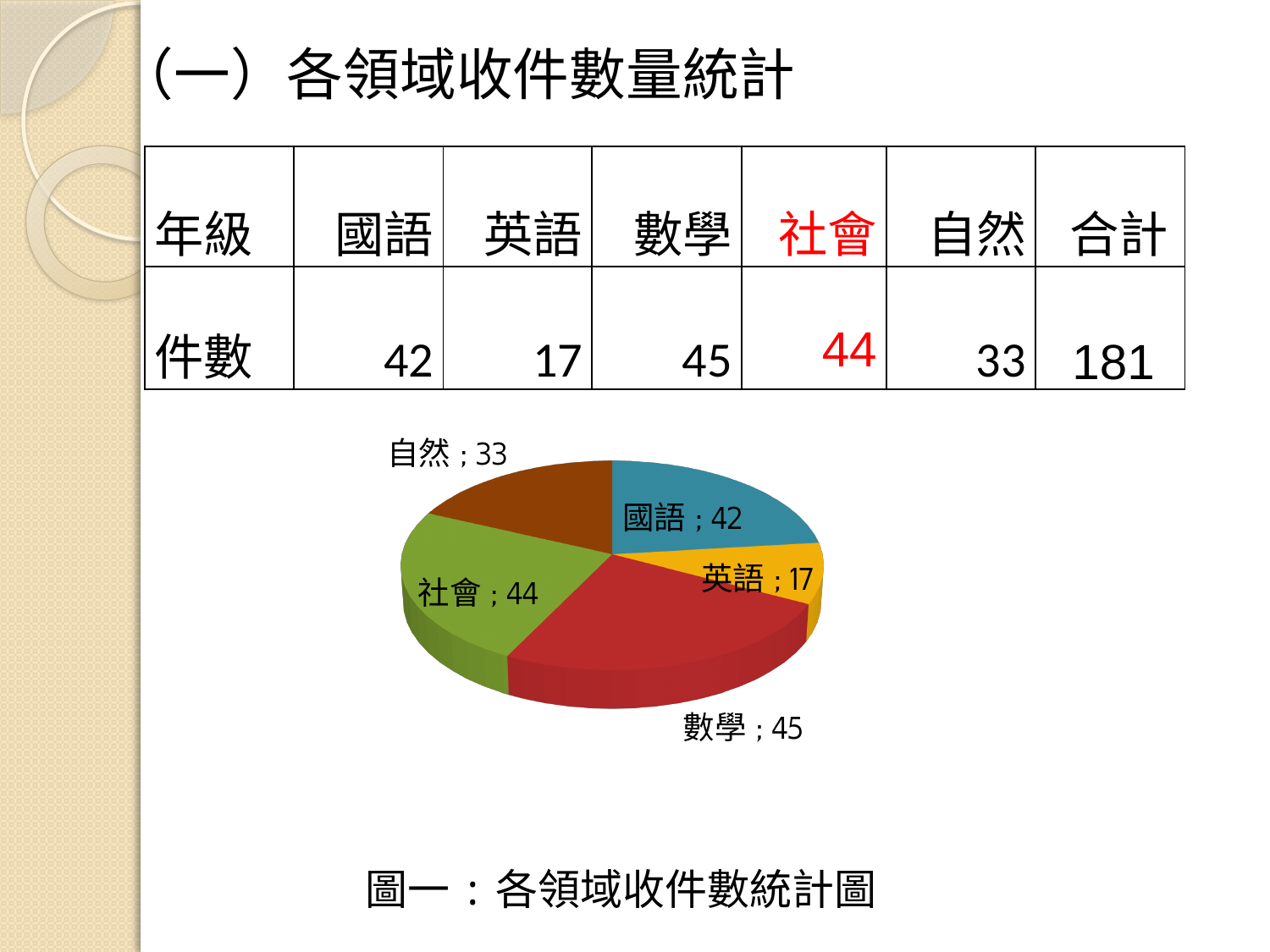

（一）各領域收件數量統計

| 年級 | 國語 | 英語 | 數學 | 社會 | 自然 | 合計 |
| --- | --- | --- | --- | --- | --- | --- |
| 件數 | 42 | 17 | 45 | 44 | 33 | 181 |

[unsupported chart]

     圖一:各領域收件數統計圖